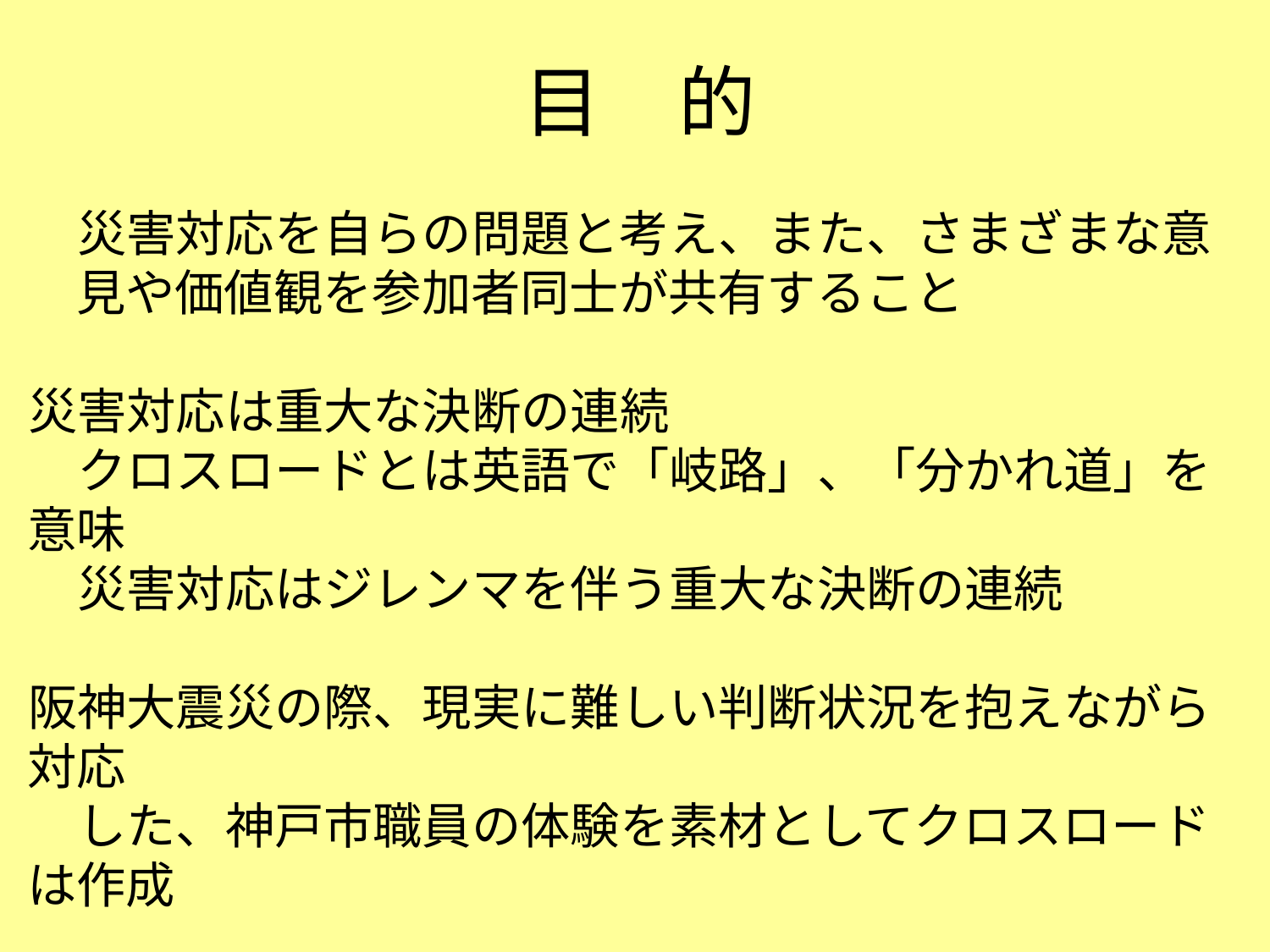

目　的
災害対応を自らの問題と考え、また、さまざまな意見や価値観を参加者同士が共有すること

災害対応は重大な決断の連続
　クロスロードとは英語で「岐路」、「分かれ道」を意味
　災害対応はジレンマを伴う重大な決断の連続

阪神大震災の際、現実に難しい判断状況を抱えながら対応
　した、神戸市職員の体験を素材としてクロスロードは作成